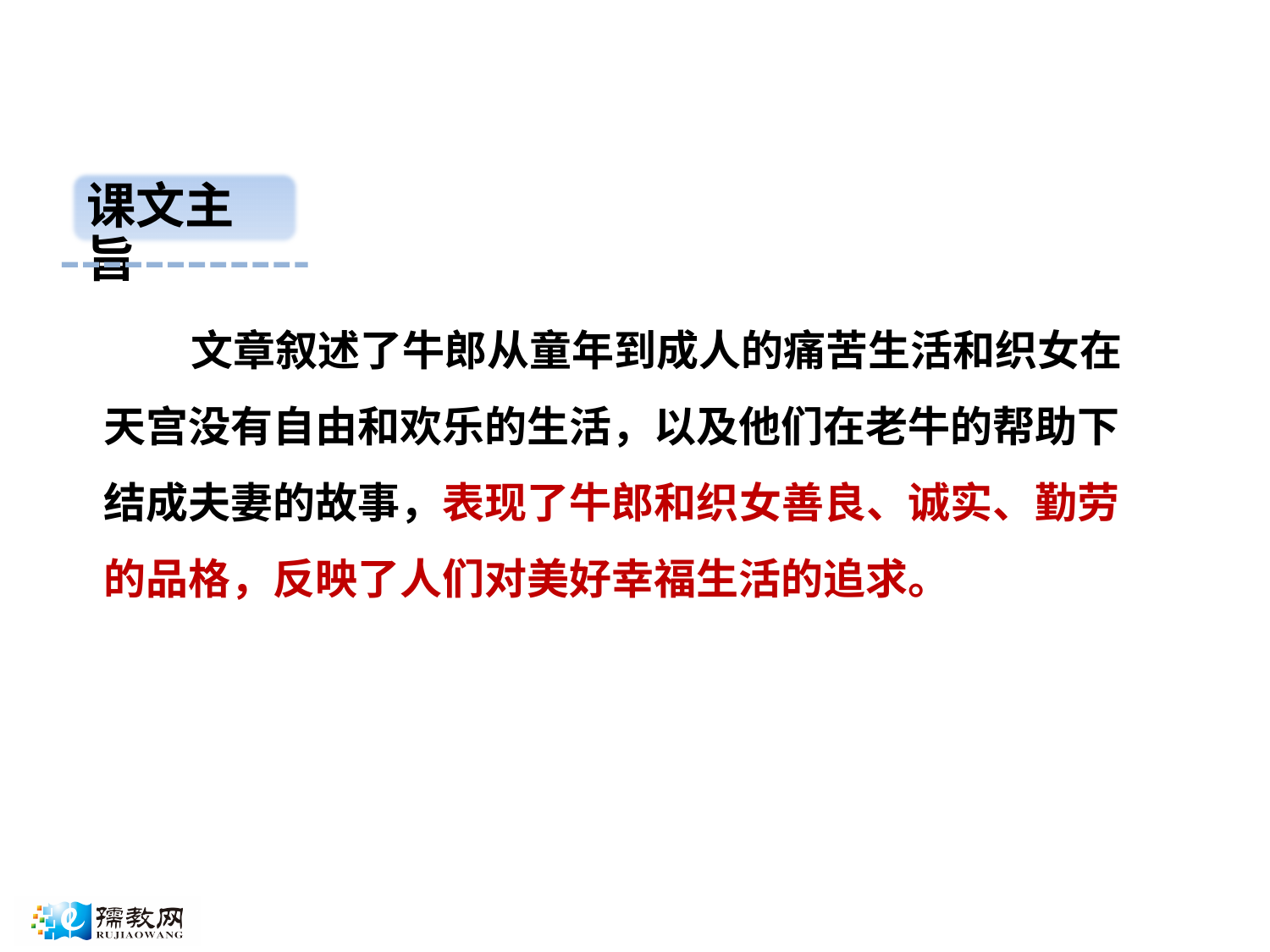

课文主旨

文章叙述了牛郎从童年到成人的痛苦生活和织女在天宫没有自由和欢乐的生活，以及他们在老牛的帮助下结成夫妻的故事，表现了牛郎和织女善良、诚实、勤劳的品格，反映了人们对美好幸福生活的追求。